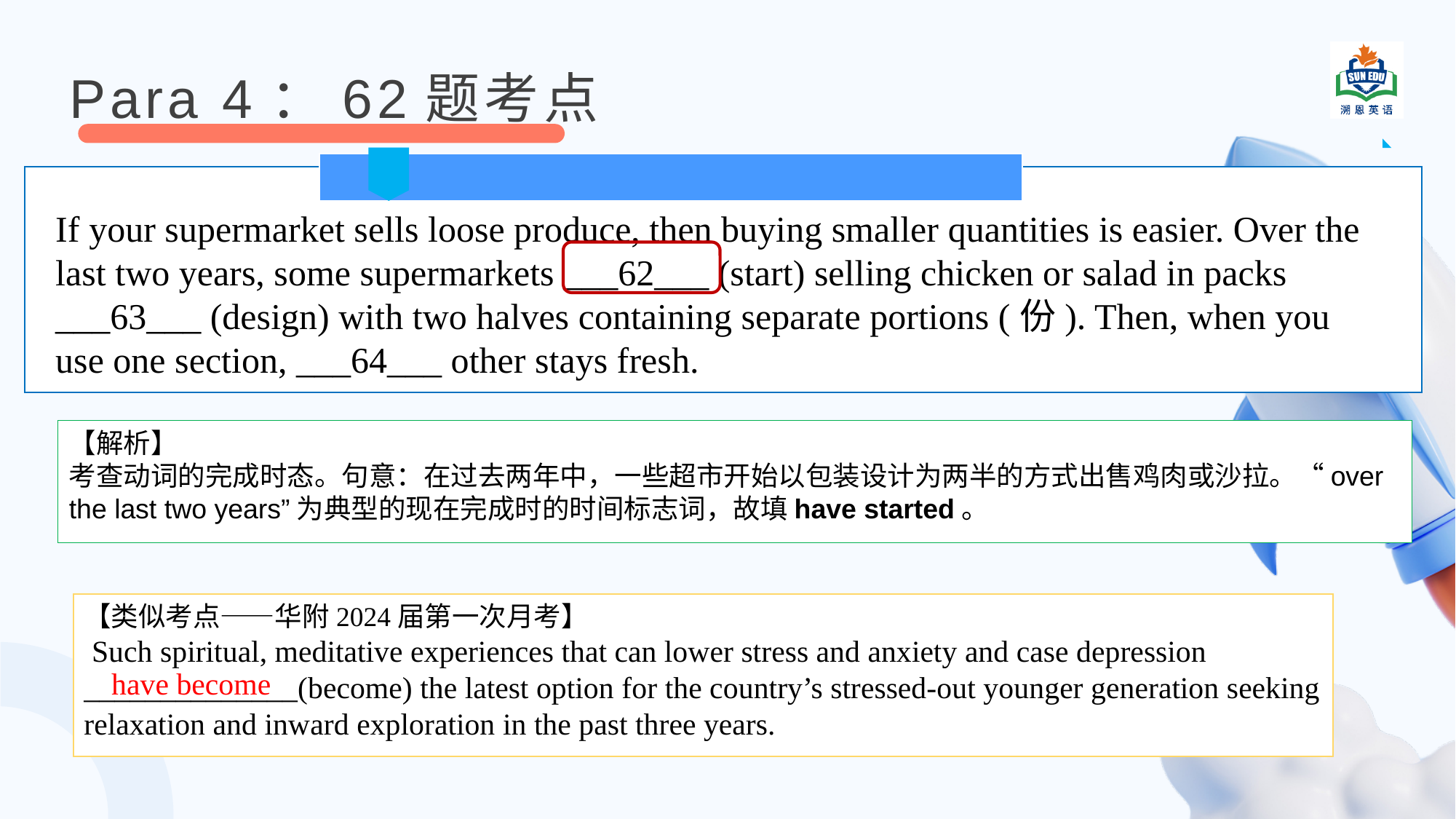

Para 4：62题考点

If your supermarket sells loose produce, then buying smaller quantities is easier. Over the last two years, some supermarkets ___62___ (start) selling chicken or salad in packs ___63___ (design) with two halves containing separate portions (份). Then, when you use one section, ___64___ other stays fresh.

【解析】
考查动词的完成时态。句意：在过去两年中，一些超市开始以包装设计为两半的方式出售鸡肉或沙拉。“over the last two years”为典型的现在完成时的时间标志词，故填have started。
【类似考点——华附2024届第一次月考】
 Such spiritual, meditative experiences that can lower stress and anxiety and case depression
______________(become) the latest option for the country’s stressed-out younger generation seeking relaxation and inward exploration in the past three years.
have become